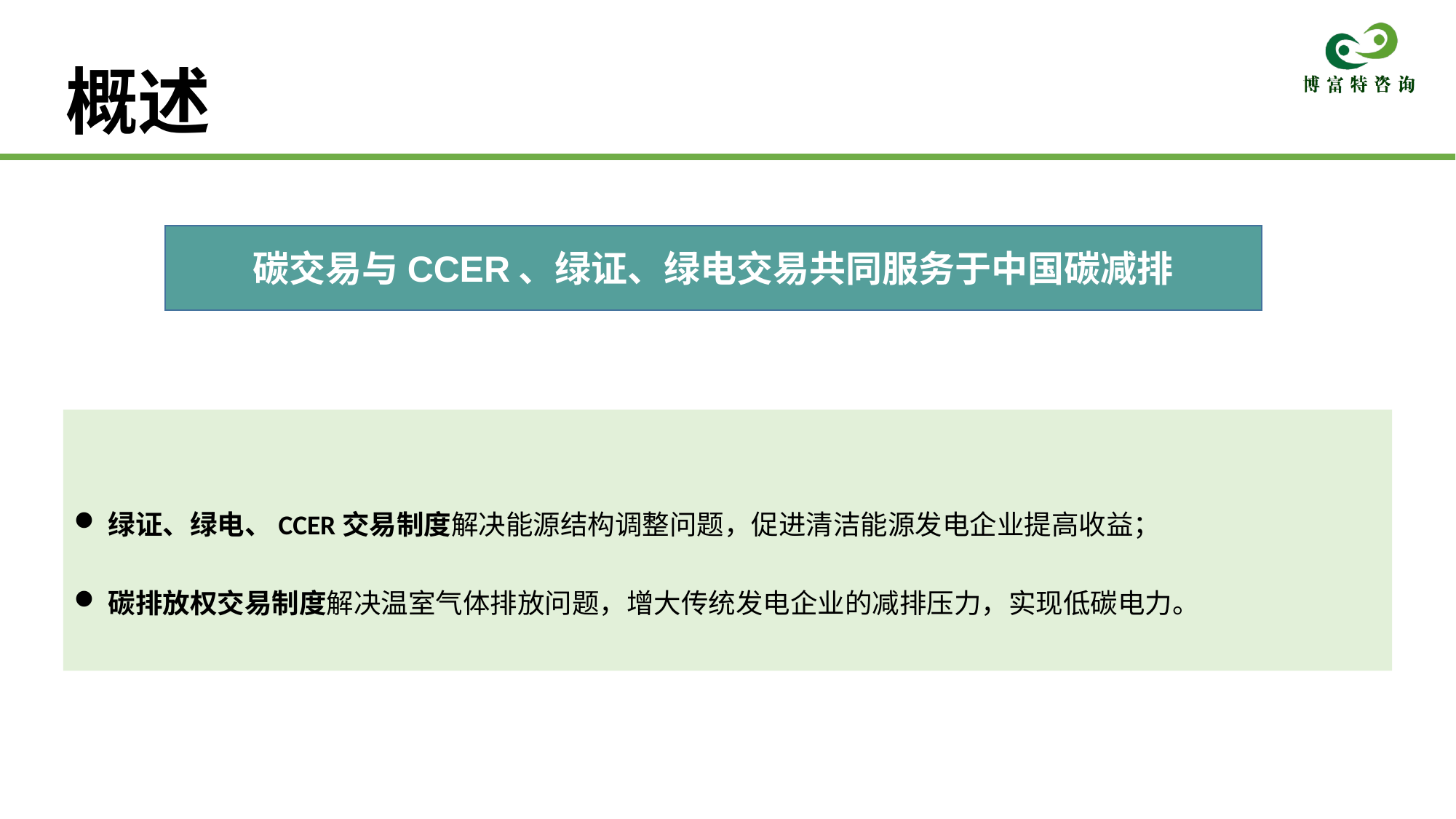

# 概述
碳交易与CCER、绿证、绿电交易共同服务于中国碳减排
绿证、绿电、CCER交易制度解决能源结构调整问题，促进清洁能源发电企业提高收益；
碳排放权交易制度解决温室气体排放问题，增大传统发电企业的减排压力，实现低碳电力。